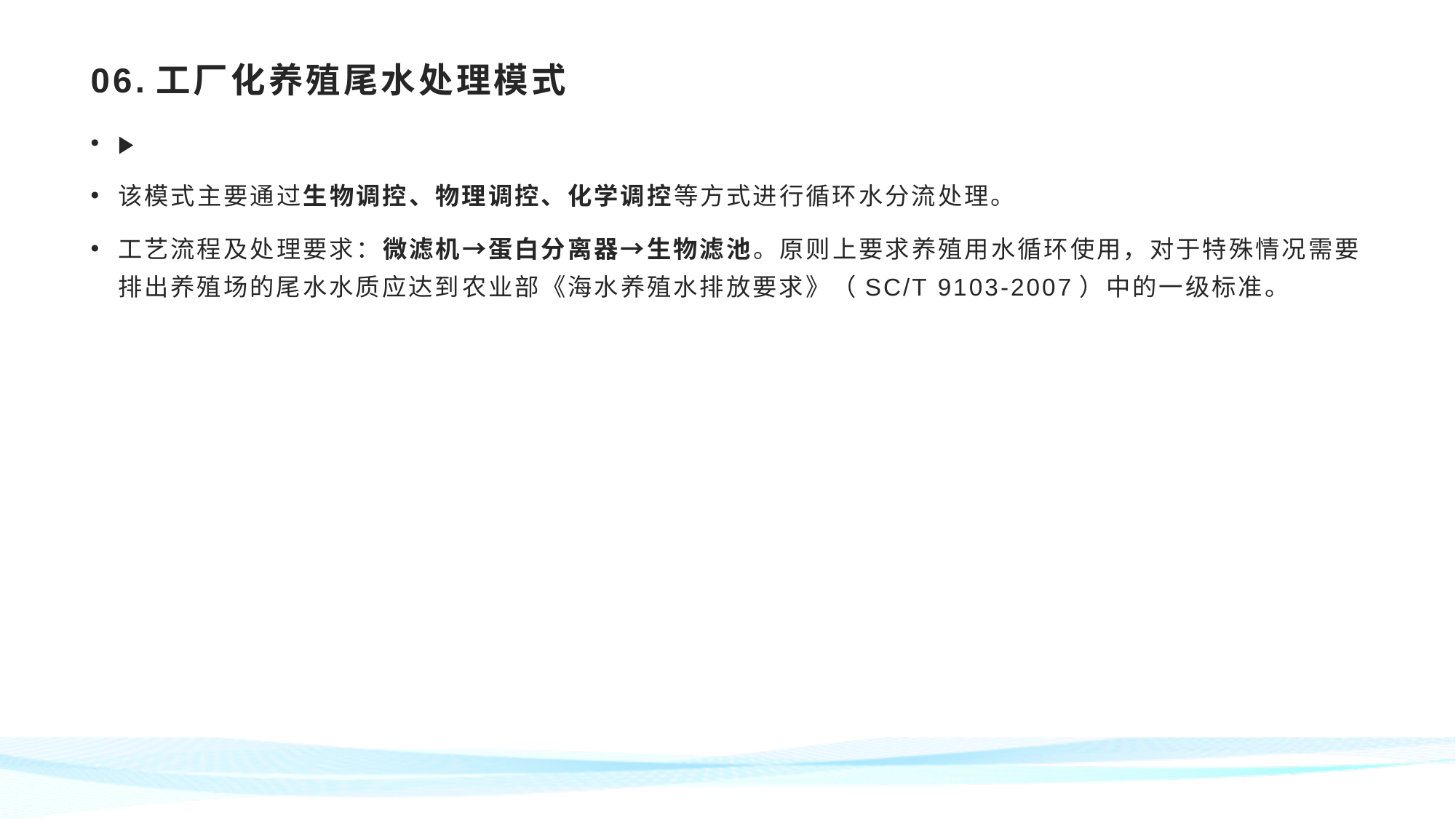

# 06.工厂化养殖尾水处理模式
▶
该模式主要通过生物调控、物理调控、化学调控等方式进行循环水分流处理。
工艺流程及处理要求：微滤机→蛋白分离器→生物滤池。原则上要求养殖用水循环使用，对于特殊情况需要排出养殖场的尾水水质应达到农业部《海水养殖水排放要求》（SC/T 9103-2007）中的一级标准。
14